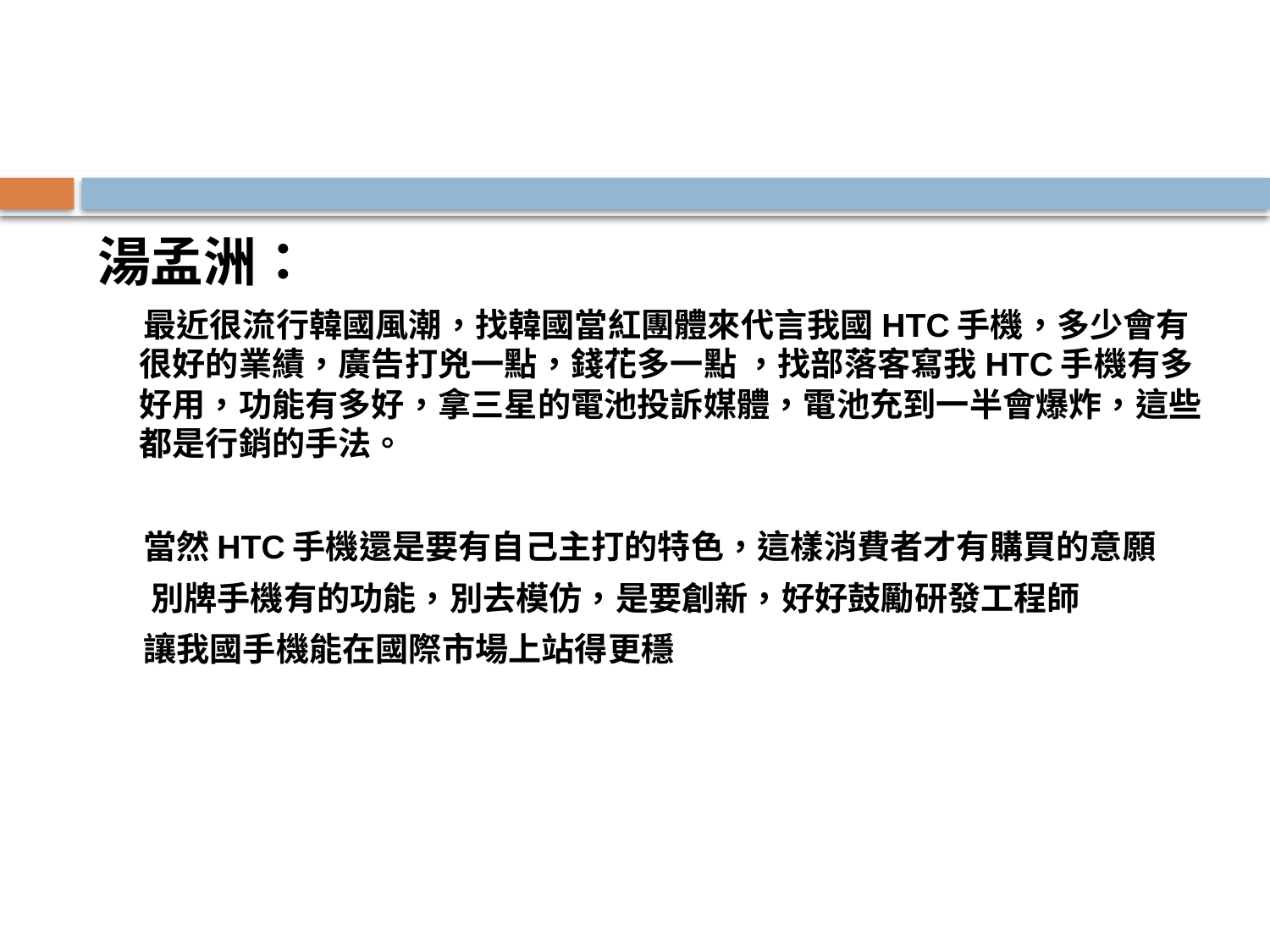

#
湯孟洲：
     最近很流行韓國風潮，找韓國當紅團體來代言我國HTC手機，多少會有很好的業績，廣告打兇一點，錢花多一點 ，找部落客寫我HTC手機有多好用，功能有多好，拿三星的電池投訴媒體，電池充到一半會爆炸，這些都是行銷的手法。

     當然HTC手機還是要有自己主打的特色，這樣消費者才有購買的意願
      別牌手機有的功能，別去模仿，是要創新，好好鼓勵研發工程師
     讓我國手機能在國際市場上站得更穩